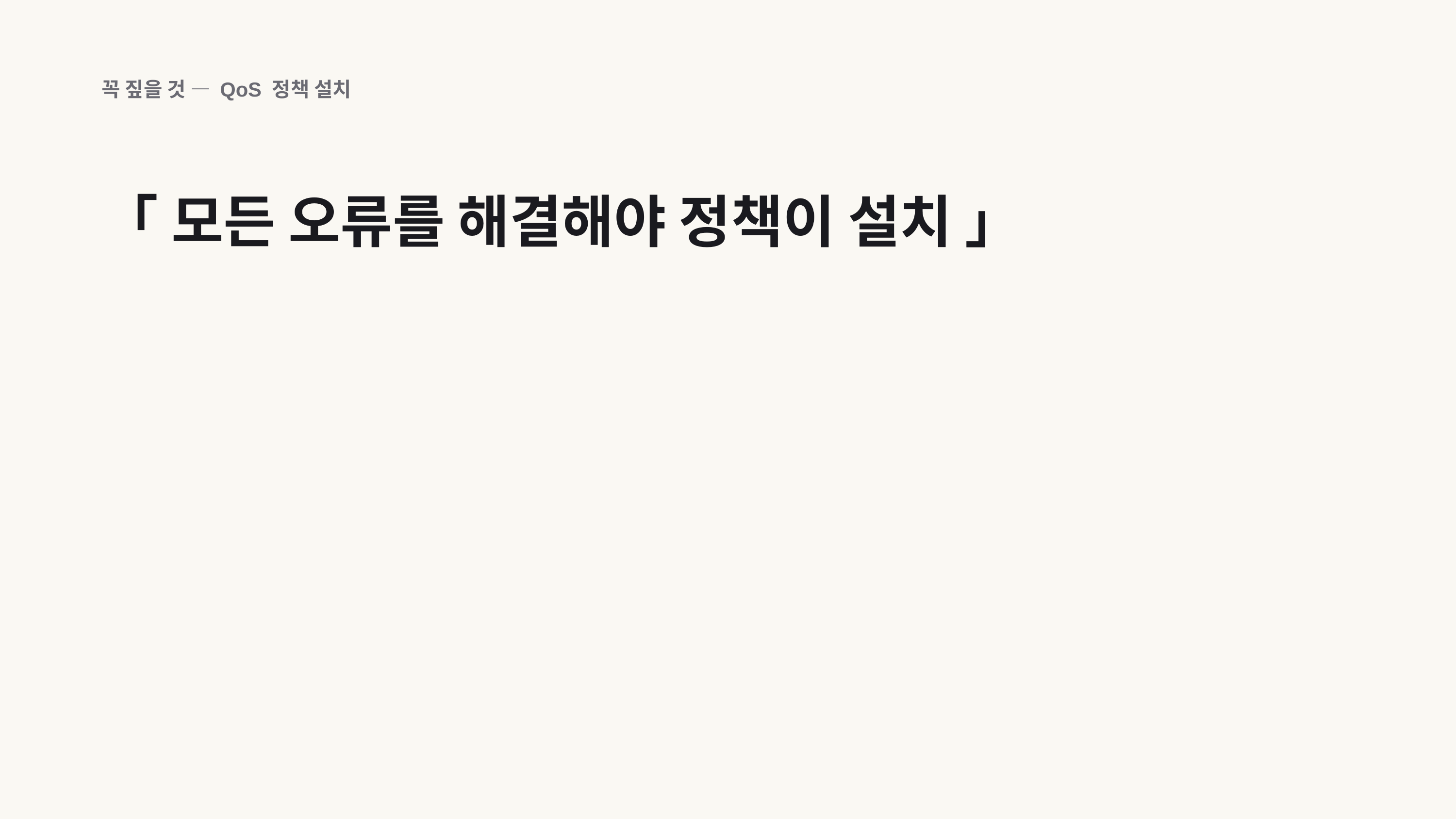

꼭 짚을 것 — QoS 정책 설치
「 모든 오류를 해결해야 정책이 설치 」